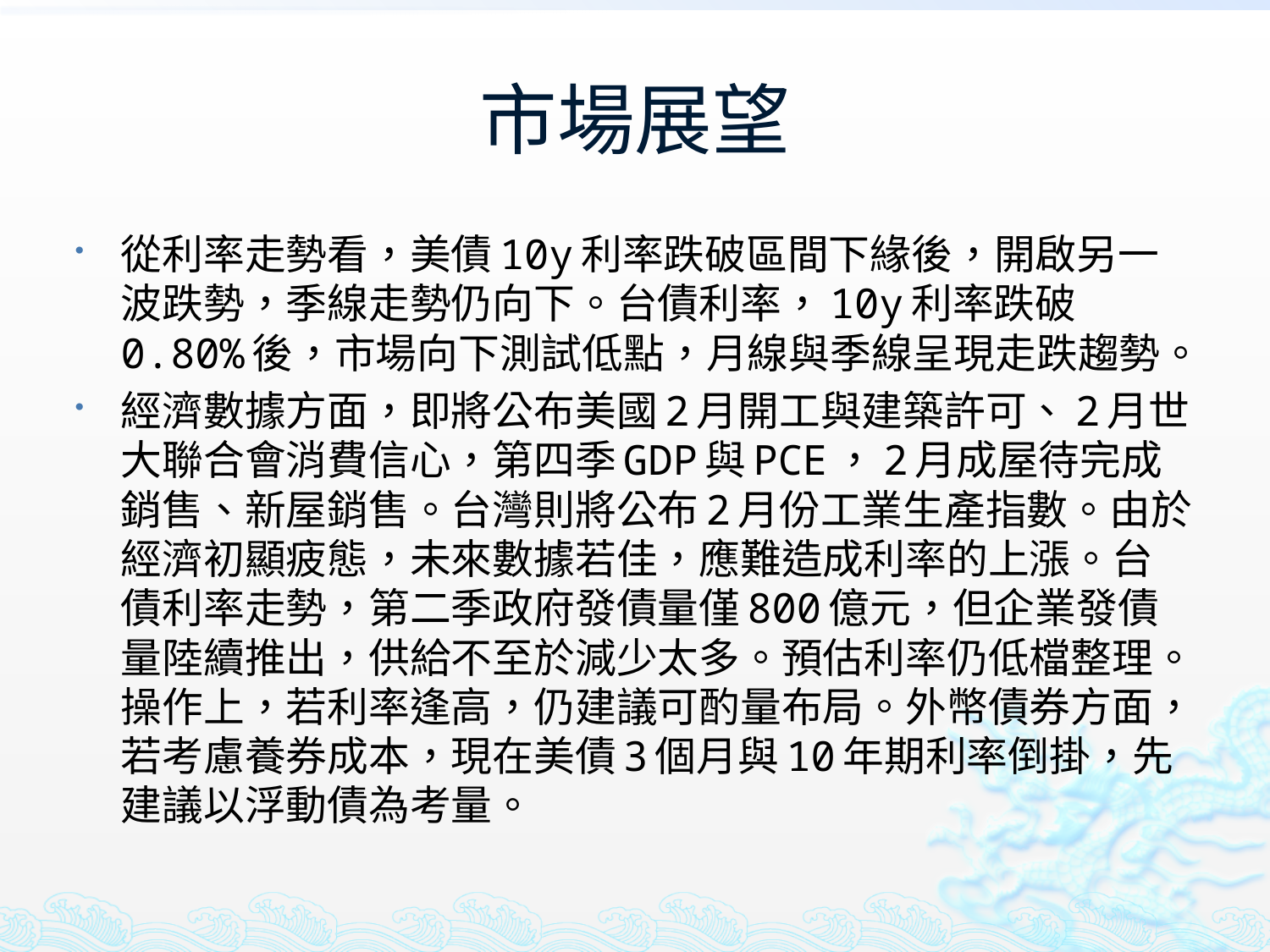

# 市場展望
從利率走勢看，美債10y利率跌破區間下緣後，開啟另一波跌勢，季線走勢仍向下。台債利率，10y利率跌破0.80%後，市場向下測試低點，月線與季線呈現走跌趨勢。
經濟數據方面，即將公布美國2月開工與建築許可、2月世大聯合會消費信心，第四季GDP與PCE，2月成屋待完成銷售、新屋銷售。台灣則將公布2月份工業生產指數。由於經濟初顯疲態，未來數據若佳，應難造成利率的上漲。台債利率走勢，第二季政府發債量僅800億元，但企業發債量陸續推出，供給不至於減少太多。預估利率仍低檔整理。操作上，若利率逢高，仍建議可酌量布局。外幣債券方面，若考慮養券成本，現在美債3個月與10年期利率倒掛，先建議以浮動債為考量。